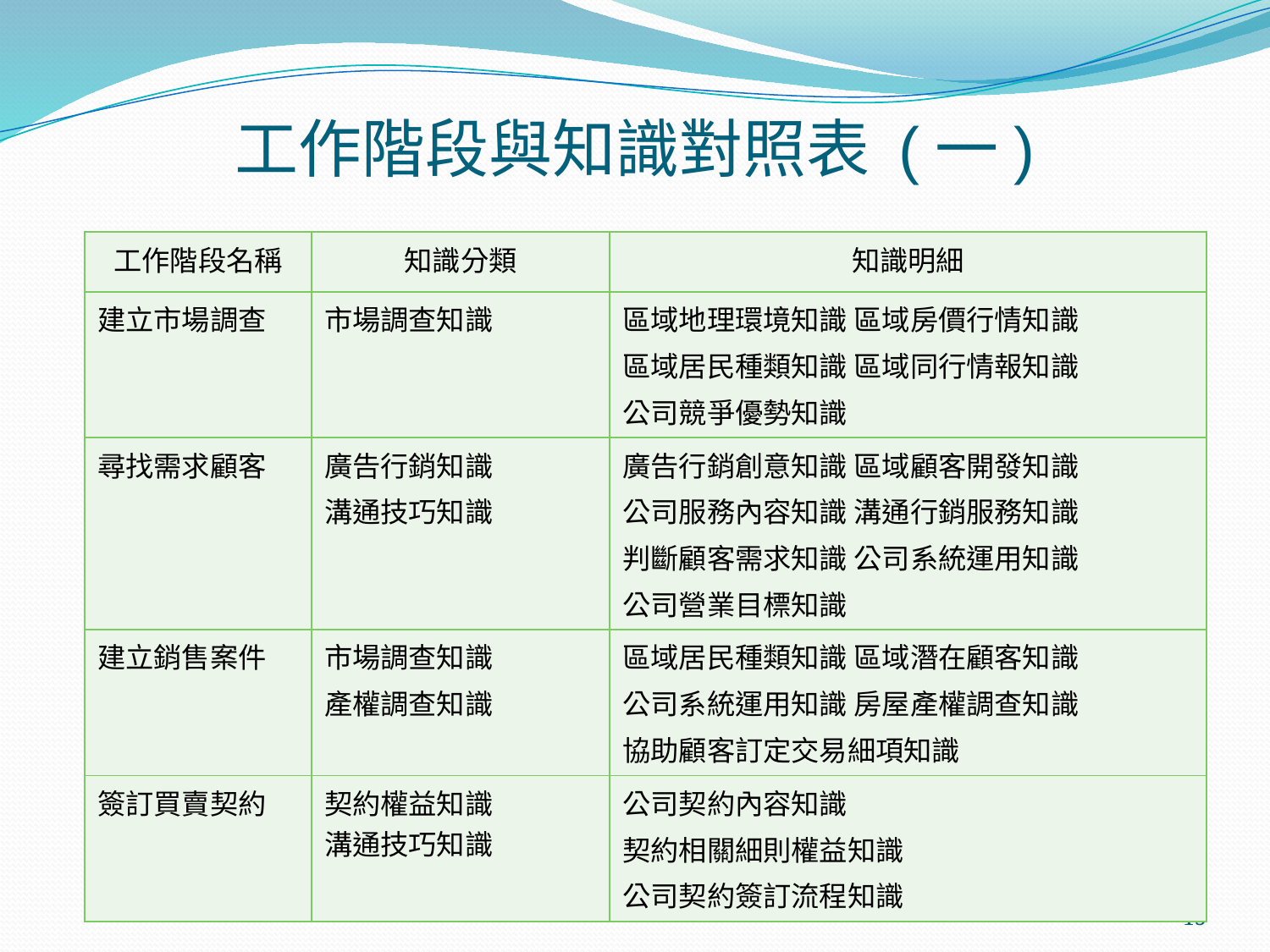

# 工作階段與知識對照表 (一)
| 工作階段名稱 | 知識分類 | 知識明細 |
| --- | --- | --- |
| 建立市場調查 | 市場調查知識 | 區域地理環境知識 區域房價行情知識 區域居民種類知識 區域同行情報知識 公司競爭優勢知識 |
| 尋找需求顧客 | 廣告行銷知識 溝通技巧知識 | 廣告行銷創意知識 區域顧客開發知識 公司服務內容知識 溝通行銷服務知識 判斷顧客需求知識 公司系統運用知識 公司營業目標知識 |
| 建立銷售案件 | 市場調查知識 產權調查知識 | 區域居民種類知識 區域潛在顧客知識 公司系統運用知識 房屋產權調查知識 協助顧客訂定交易細項知識 |
| 簽訂買賣契約 | 契約權益知識 溝通技巧知識 | 公司契約內容知識 契約相關細則權益知識 公司契約簽訂流程知識 |
15